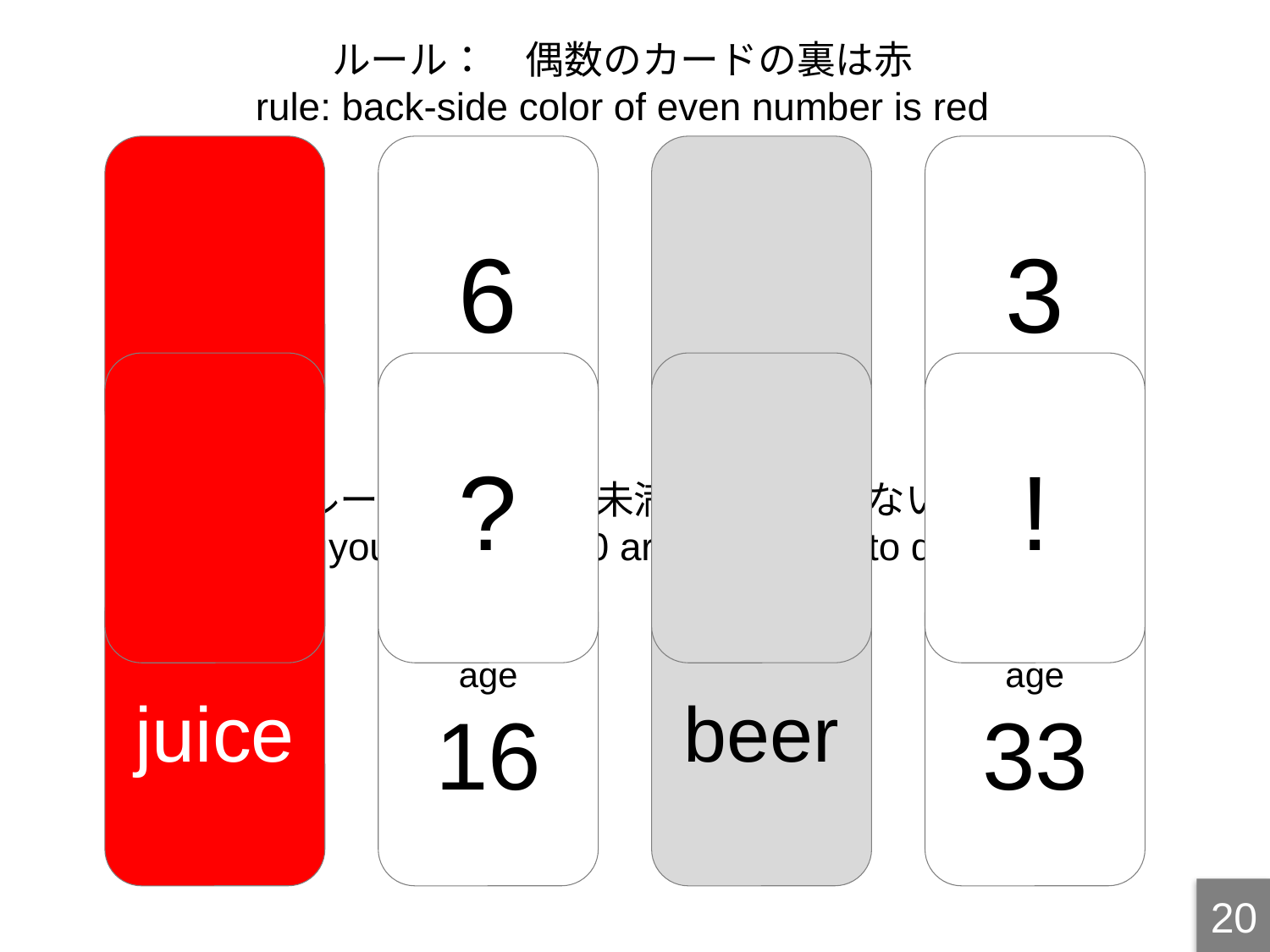

ルール：　偶数のカードの裏は赤
rule: back-side color of even number is red

6

3

?

!
ルール：　20歳未満は酒を飲めない
rule: people younger than 20 are prohibited to drink alcohol
juice
age
16
beer
age
33